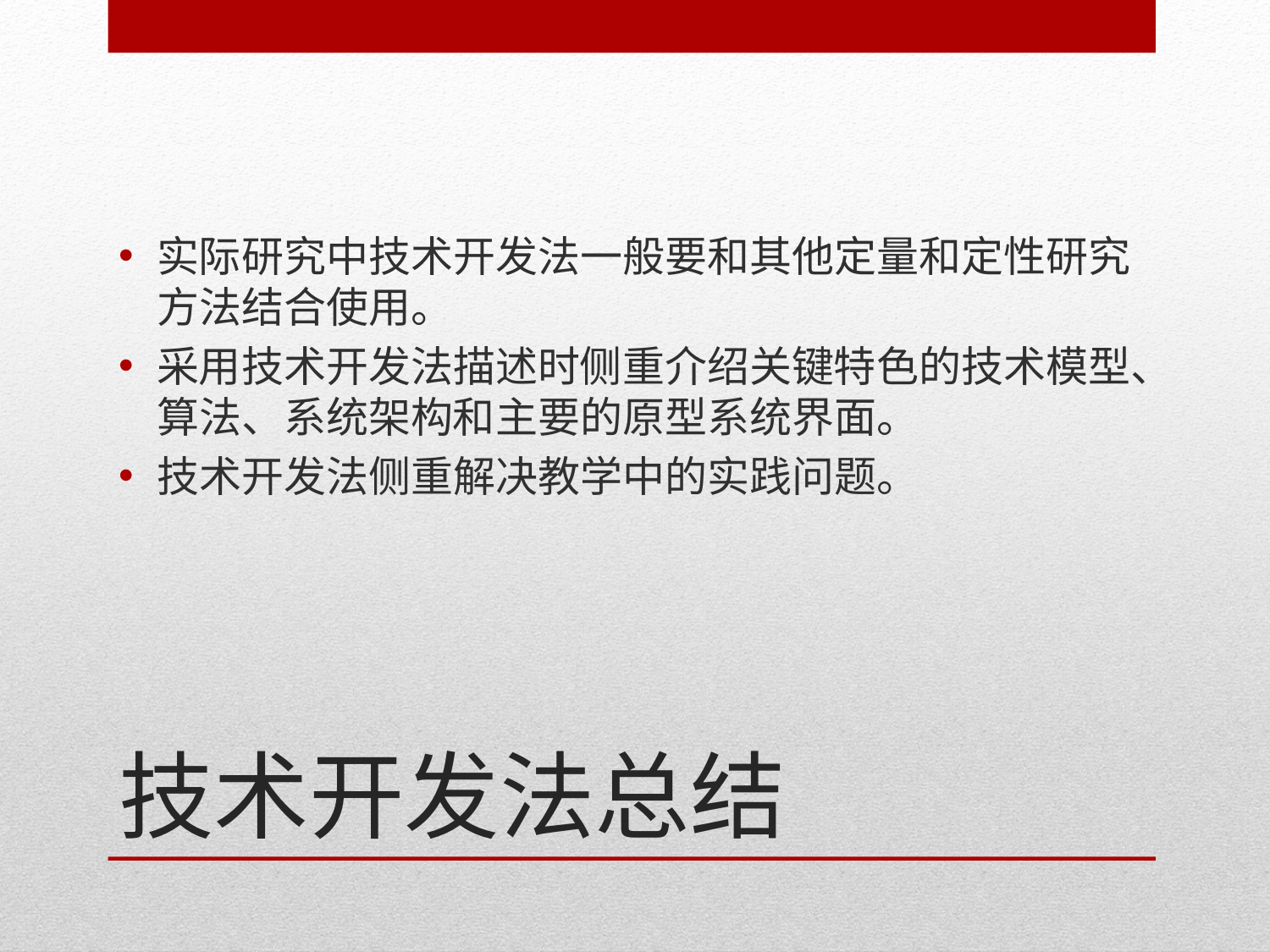

实际研究中技术开发法一般要和其他定量和定性研究方法结合使用。
采用技术开发法描述时侧重介绍关键特色的技术模型、算法、系统架构和主要的原型系统界面。
技术开发法侧重解决教学中的实践问题。
# 技术开发法总结